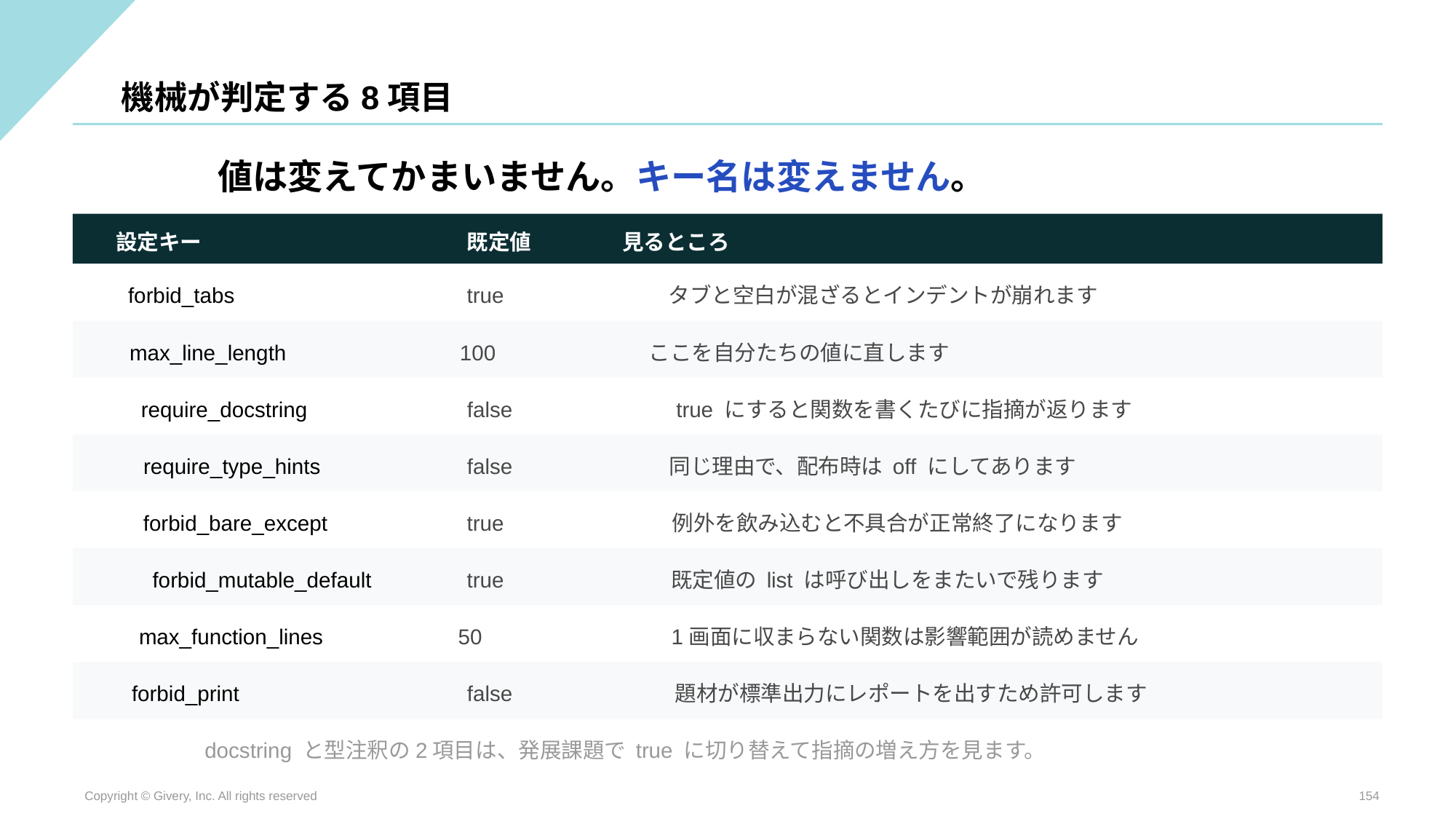

機械が判定する8項目

値は変えてかまいません。キー名は変えません。

設定キー
既定値
見るところ

forbid_tabs
true
タブと空白が混ざるとインデントが崩れます

max_line_length
100
ここを自分たちの値に直します

require_docstring
false
true にすると関数を書くたびに指摘が返ります

require_type_hints
false
同じ理由で、配布時は off にしてあります

forbid_bare_except
true
例外を飲み込むと不具合が正常終了になります

forbid_mutable_default
true
既定値の list は呼び出しをまたいで残ります

max_function_lines
50
1画面に収まらない関数は影響範囲が読めません

forbid_print
false
題材が標準出力にレポートを出すため許可します
docstring と型注釈の2項目は、発展課題で true に切り替えて指摘の増え方を見ます。
Copyright © Givery, Inc. All rights reserved
154